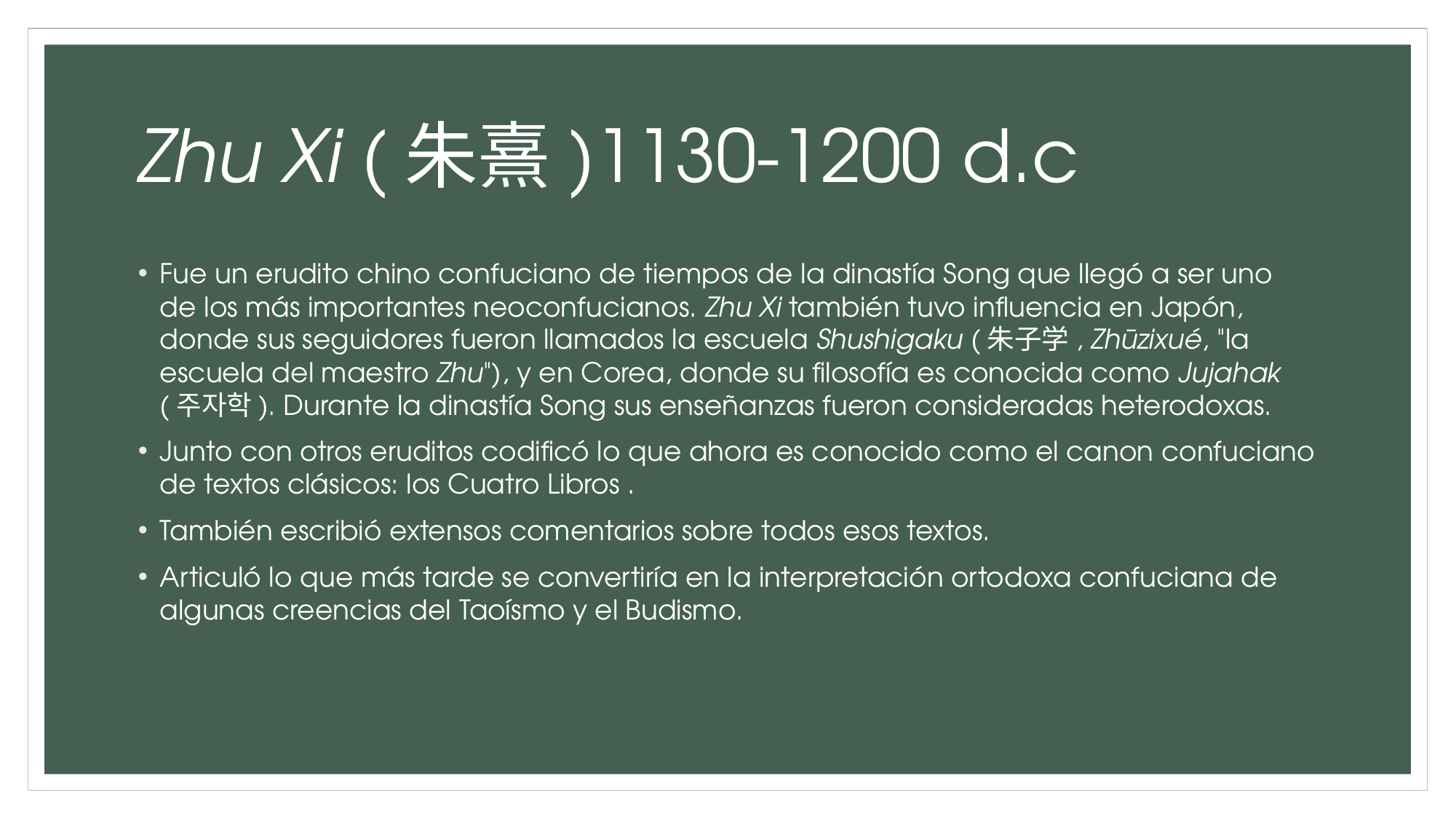

# Zhu Xi (朱熹)1130-1200 d.c
Fue un erudito chino confuciano de tiempos de la dinastía Song que llegó a ser uno de los más importantes neoconfucianos. Zhu Xi también tuvo influencia en Japón, donde sus seguidores fueron llamados la escuela Shushigaku (朱子学, Zhūzixué, "la escuela del maestro Zhu"), y en Corea, donde su filosofía es conocida como Jujahak (주자학). Durante la dinastía Song sus enseñanzas fueron consideradas heterodoxas.
Junto con otros eruditos codificó lo que ahora es conocido como el canon confuciano de textos clásicos: los Cuatro Libros .
También escribió extensos comentarios sobre todos esos textos.
Articuló lo que más tarde se convertiría en la interpretación ortodoxa confuciana de algunas creencias del Taoísmo y el Budismo.